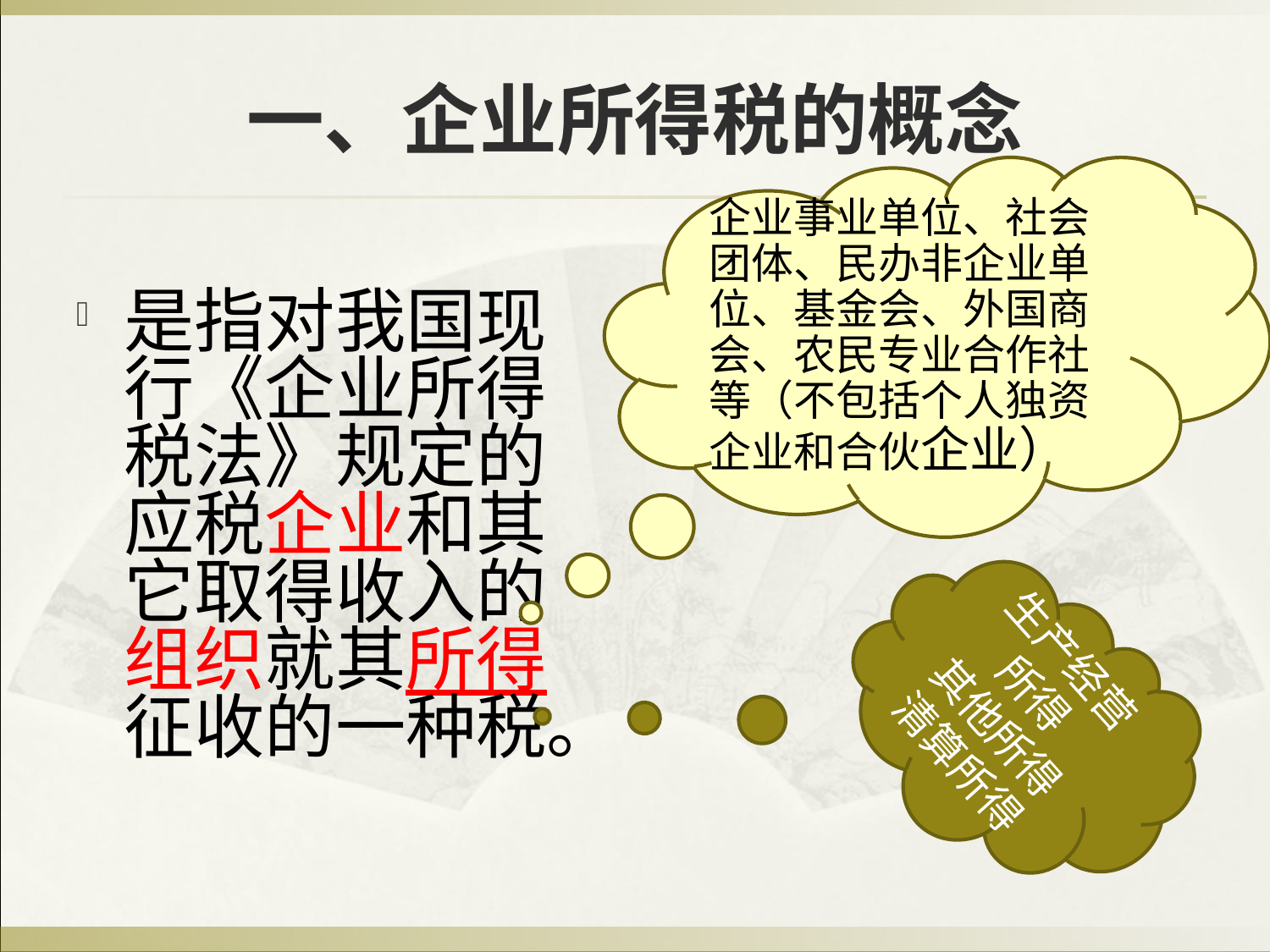

一、企业所得税的概念
企业事业单位、社会团体、民办非企业单位、基金会、外国商会、农民专业合作社等（不包括个人独资企业和合伙企业）
是指对我国现行《企业所得税法》规定的应税企业和其它取得收入的组织就其所得征收的一种税。

生产经营所得
其他所得
清算所得